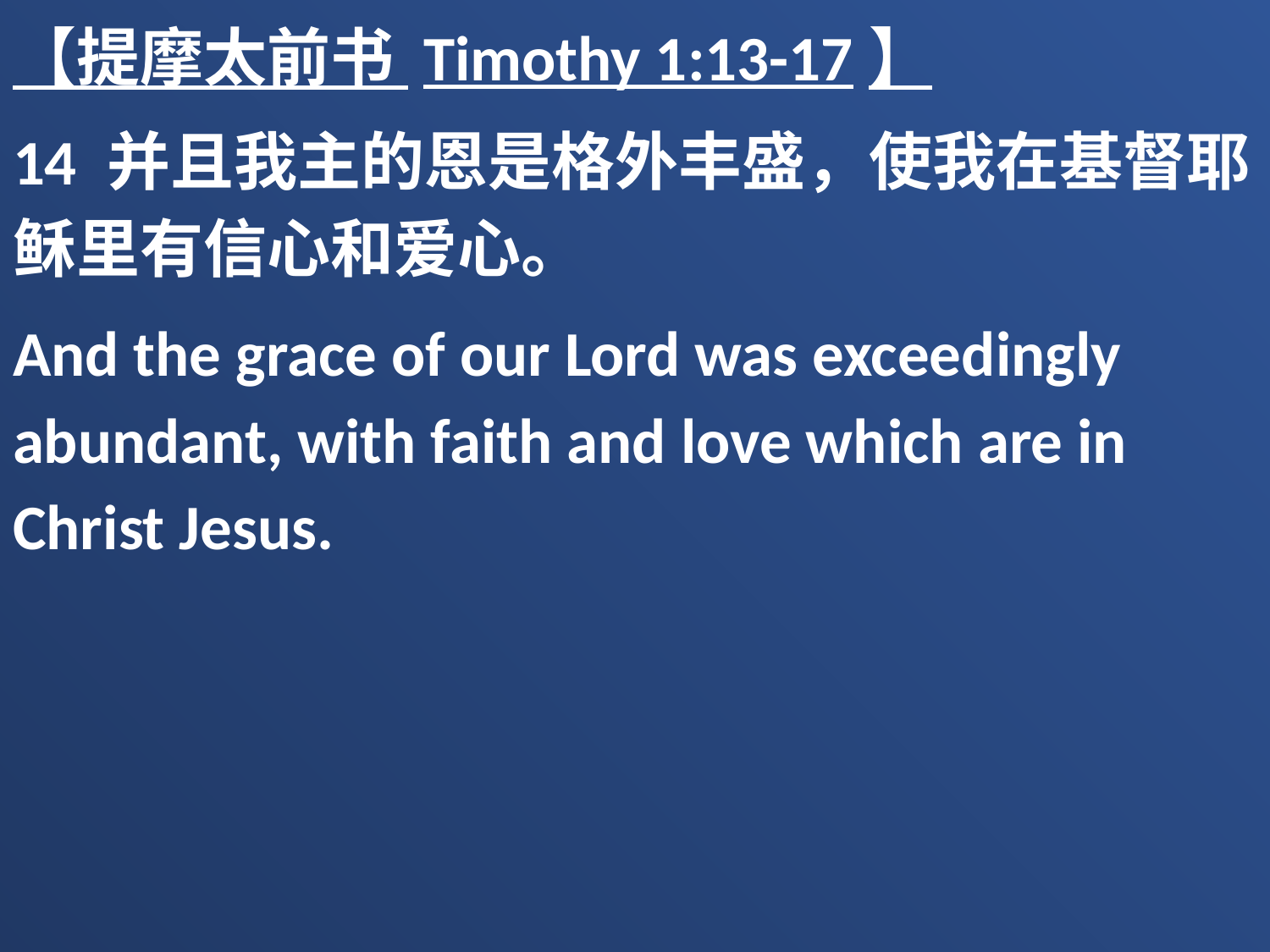

【提摩太前书 Timothy 1:13-17】
14 并且我主的恩是格外丰盛，使我在基督耶稣里有信心和爱心。
And the grace of our Lord was exceedingly abundant, with faith and love which are in Christ Jesus.